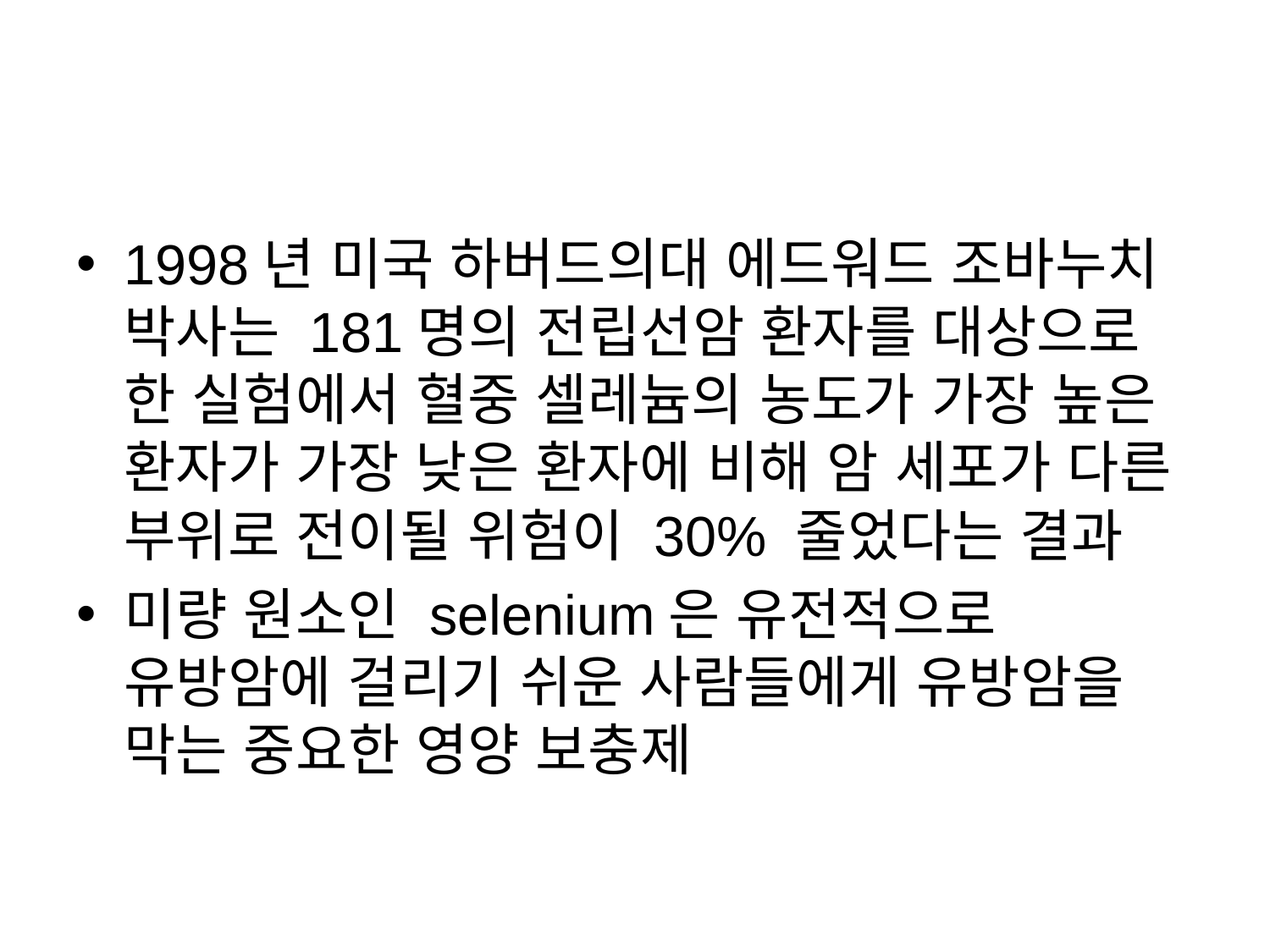

#
1998년 미국 하버드의대 에드워드 조바누치 박사는 181명의 전립선암 환자를 대상으로 한 실험에서 혈중 셀레늄의 농도가 가장 높은 환자가 가장 낮은 환자에 비해 암 세포가 다른 부위로 전이될 위험이 30% 줄었다는 결과
미량 원소인 selenium은 유전적으로 유방암에 걸리기 쉬운 사람들에게 유방암을 막는 중요한 영양 보충제